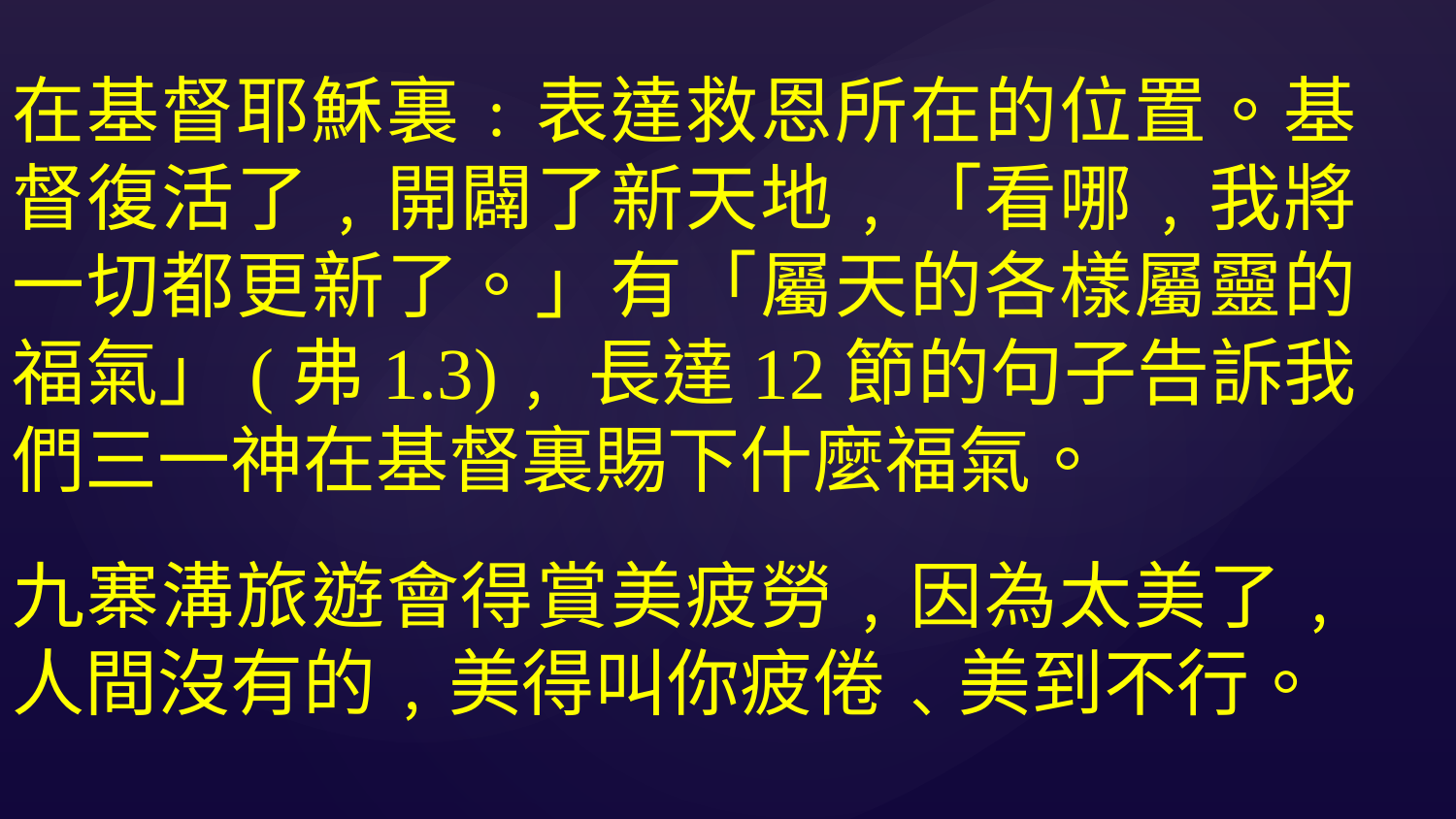

在基督耶穌裏﹕表達救恩所在的位置。基督復活了﹐開闢了新天地﹐「看哪﹐我將一切都更新了。」有「屬天的各樣屬靈的福氣」(弗1.3)﹐長達12節的句子告訴我們三一神在基督裏賜下什麼福氣。

九寨溝旅遊會得賞美疲勞﹐因為太美了﹐人間沒有的﹐美得叫你疲倦﹑美到不行。